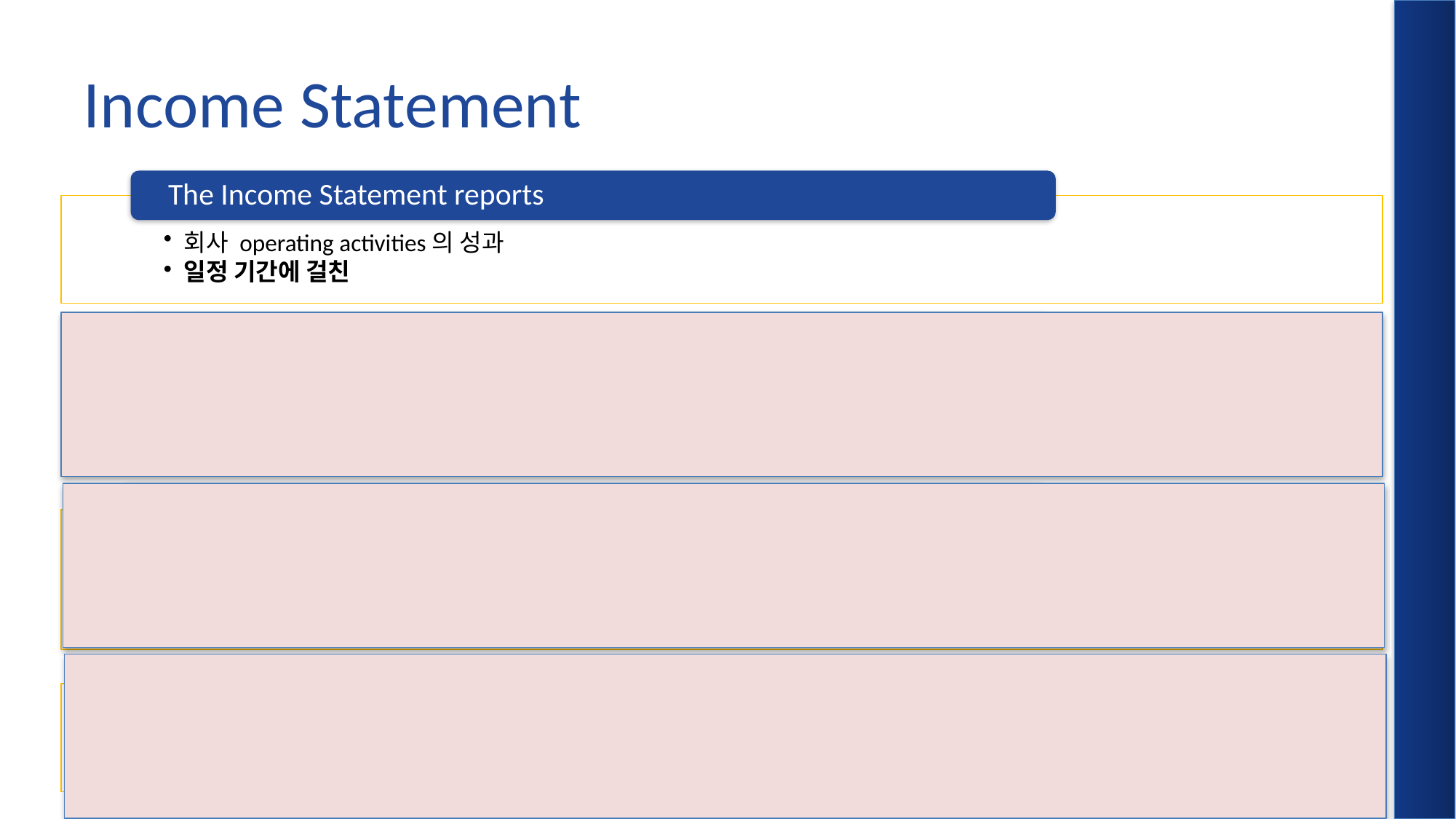

# Income Statement
The Income Statement reports
회사 operating activities의 성과
일정 기간에 걸친
여러 다른 명칭으로 불림.
Statement of Earnings
Profit and Loss Statement (P&L)
Statement of Operations
Income Statement Elements: Revenue and Expense
Revenue = 재화/용역 판매로 인한 equity 증가
Expense = revenue를 창출하기 위한 비용.
Net income = revenues – expenses.
Difference with balance sheet:
Balance sheet = 특정 시점의 상태.
Income statement = 일정 기간의 성과.